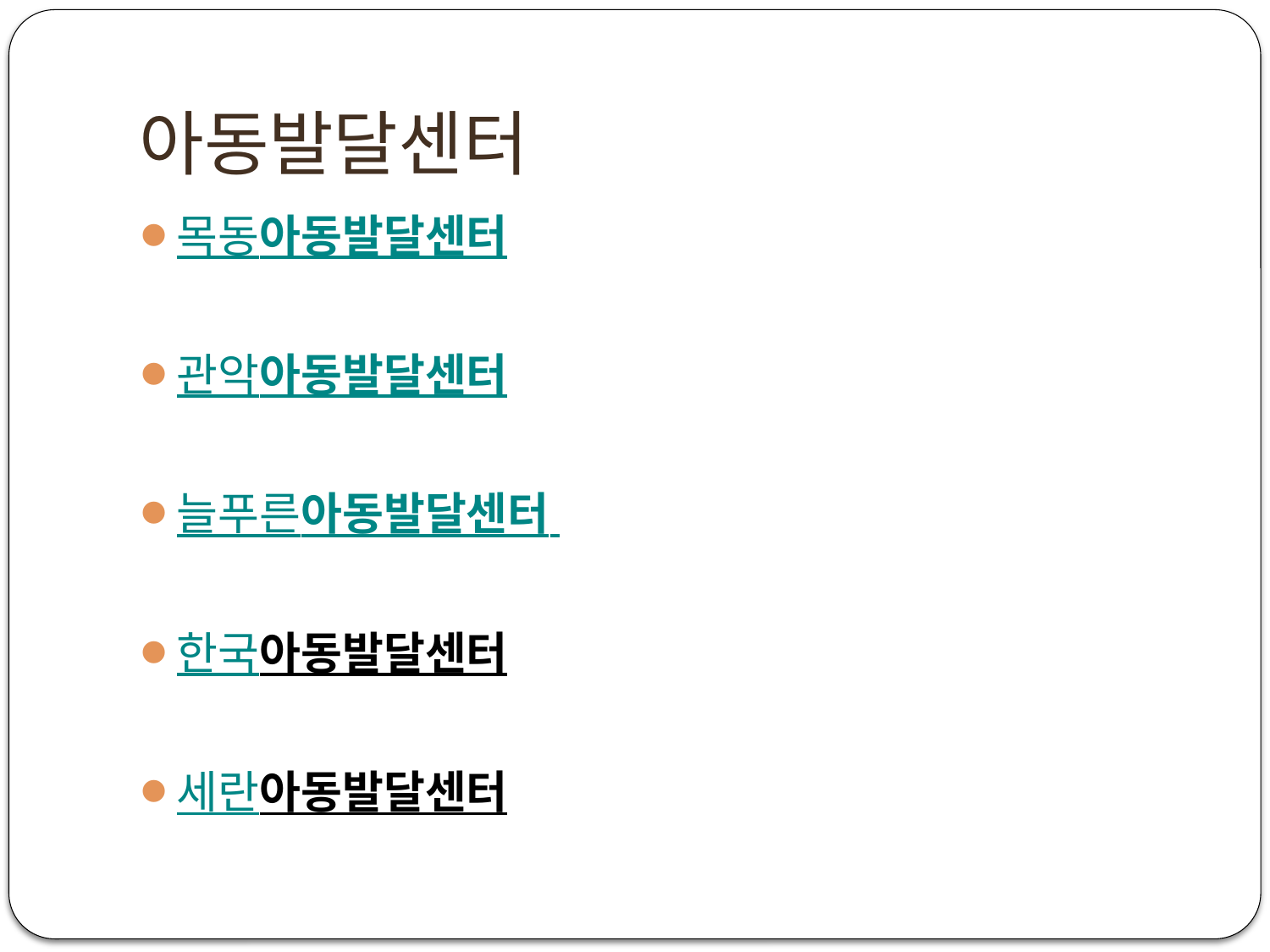

# 아동발달센터
목동아동발달센터

관악아동발달센터

늘푸른아동발달센터

한국아동발달센터

세란아동발달센터